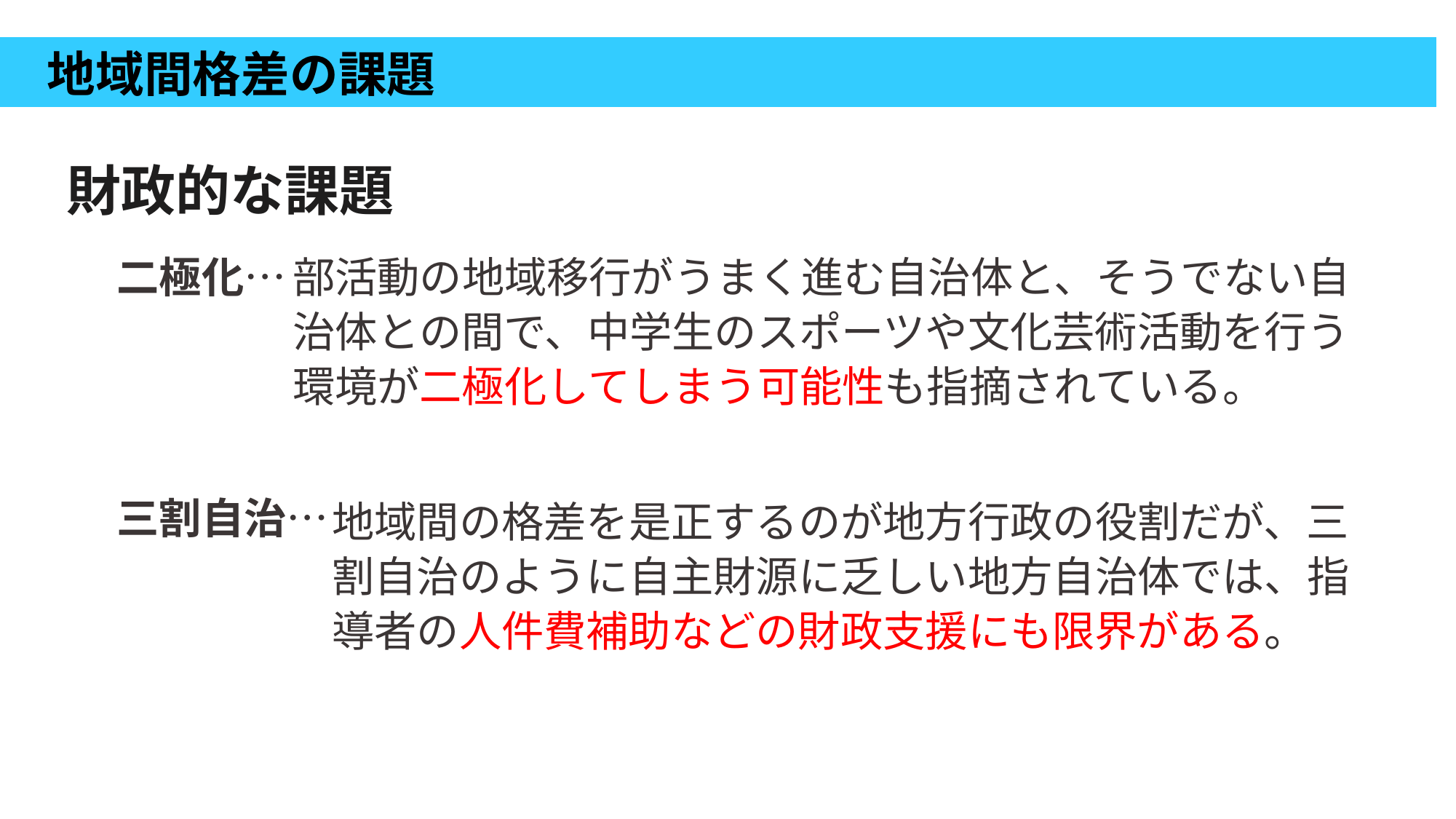

地域間格差の課題
財政的な課題
二極化…
部活動の地域移行がうまく進む自治体と、そうでない自治体との間で、中学生のスポーツや文化芸術活動を行う環境が二極化してしまう可能性も指摘されている。
三割自治…
地域間の格差を是正するのが地方行政の役割だが、三割自治のように自主財源に乏しい地方自治体では、指導者の人件費補助などの財政支援にも限界がある。